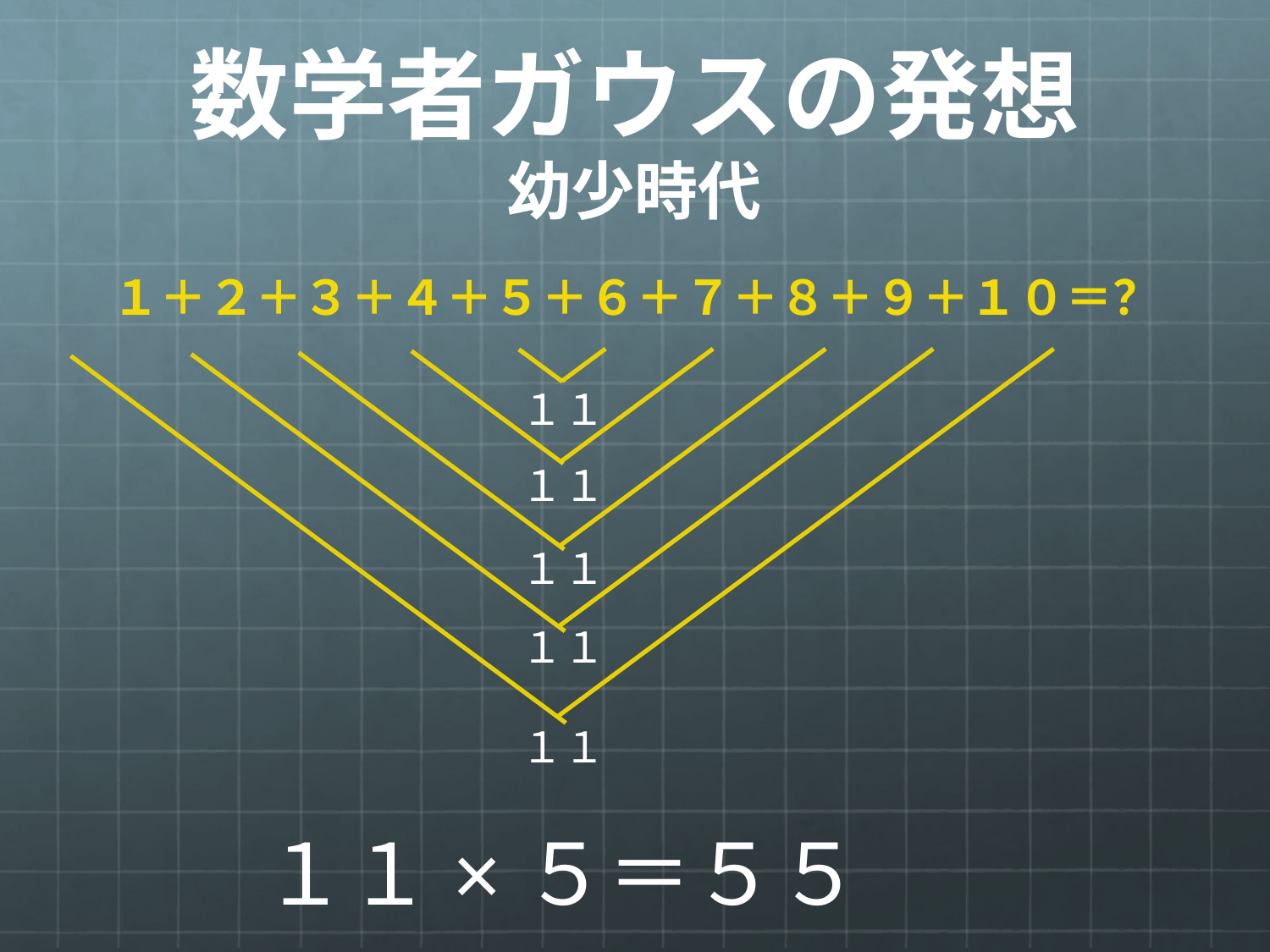

# 数学者ガウスの発想 幼少時代
１＋２＋３＋４＋５＋６＋７＋８＋９＋１０＝？
１１
１１
１１
１１
１１
１１×５＝５５